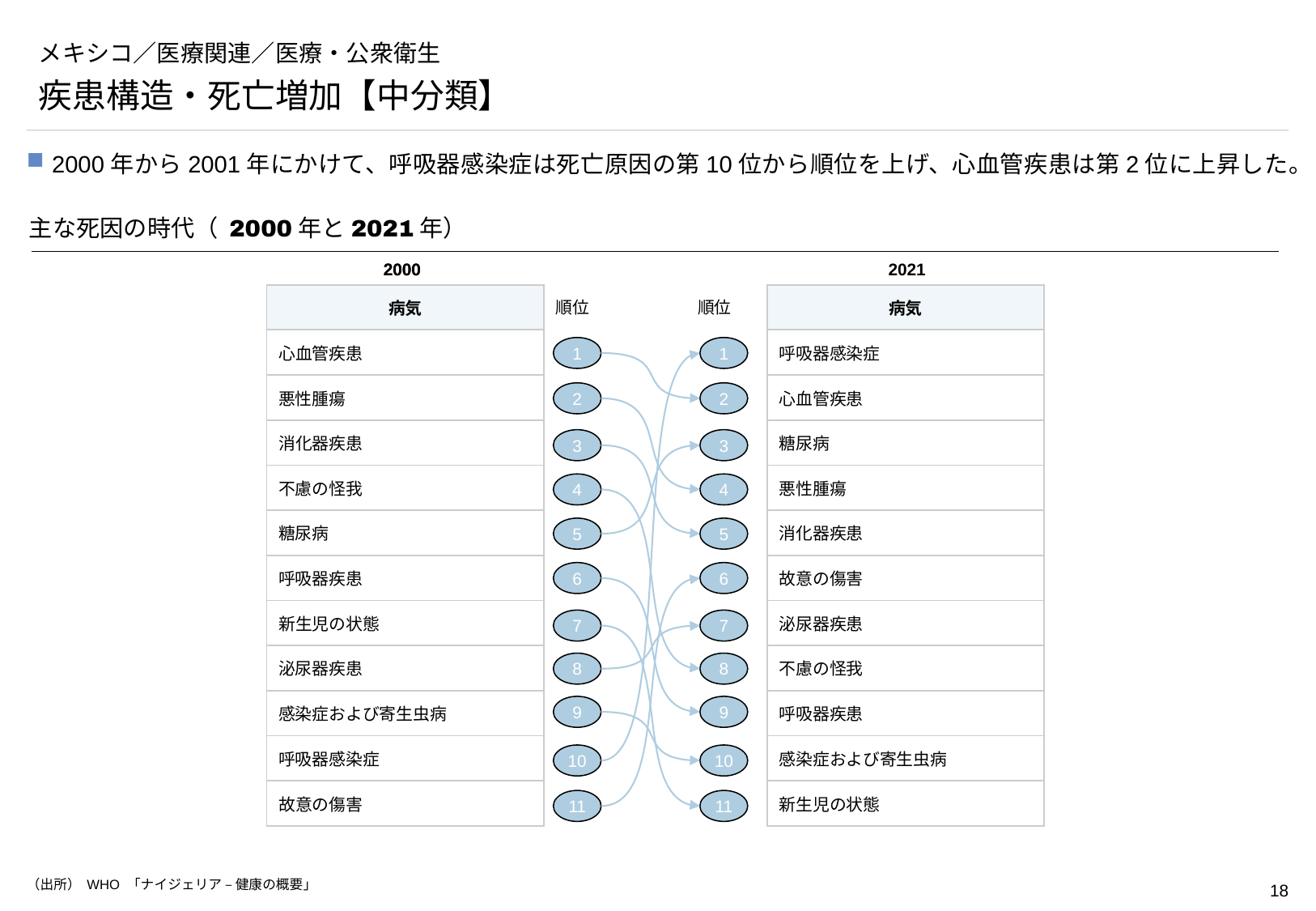

# メキシコ／医療関連／医療・公衆衛生
疾患構造・死亡増加【中分類】
2000年から2001年にかけて、呼吸器感染症は死亡原因の第10位から順位を上げ、心血管疾患は第2位に上昇した。
主な死因の時代（ 2000年と2021年）
2000
2000
2021
| 病気 |
| --- |
| 心血管疾患 |
| 悪性腫瘍 |
| 消化器疾患 |
| 不慮の怪我 |
| 糖尿病 |
| 呼吸器疾患 |
| 新生児の状態 |
| 泌尿器疾患 |
| 感染症および寄生虫病 |
| 呼吸器感染症 |
| 故意の傷害 |
| 病気 |
| --- |
| 呼吸器感染症 |
| 心血管疾患 |
| 糖尿病 |
| 悪性腫瘍 |
| 消化器疾患 |
| 故意の傷害 |
| 泌尿器疾患 |
| 不慮の怪我 |
| 呼吸器疾患 |
| 感染症および寄生虫病 |
| 新生児の状態 |
順位
順位
1
1
2
2
3
3
4
4
5
5
6
6
7
7
8
8
9
9
10
10
11
11
（出所） WHO 「ナイジェリア – 健康の概要」